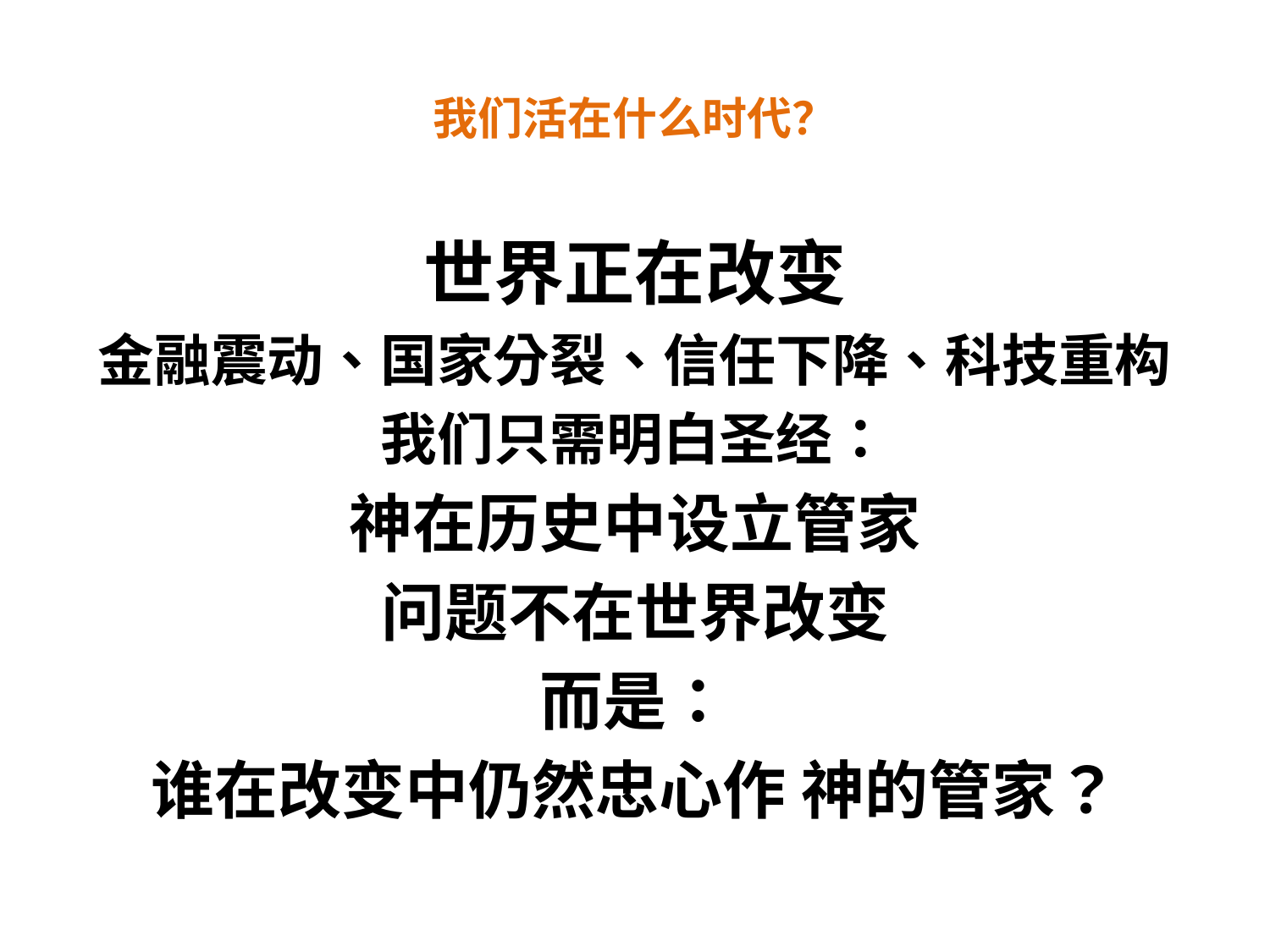

# 我们活在什么时代？
世界正在改变
金融震动、国家分裂、信任下降、科技重构
我们只需明白圣经：
神在历史中设立管家
问题不在世界改变
而是：
谁在改变中仍然忠心作 神的管家？